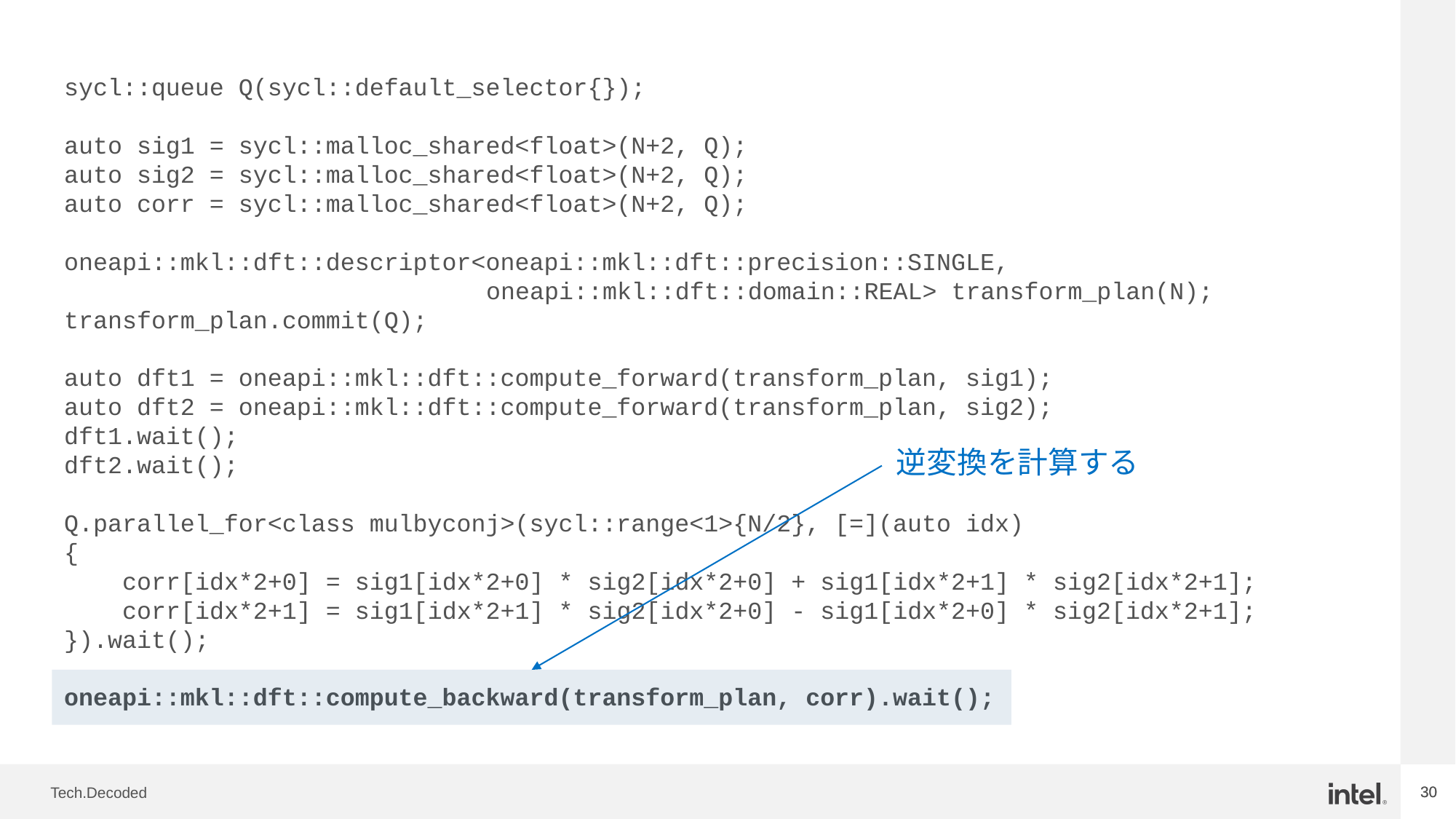

sycl::queue Q(sycl::default_selector{});

auto sig1 = sycl::malloc_shared<float>(N+2, Q);
auto sig2 = sycl::malloc_shared<float>(N+2, Q);
auto corr = sycl::malloc_shared<float>(N+2, Q);

oneapi::mkl::dft::descriptor<oneapi::mkl::dft::precision::SINGLE,
                             oneapi::mkl::dft::domain::REAL> transform_plan(N);
transform_plan.commit(Q);

auto dft1 = oneapi::mkl::dft::compute_forward(transform_plan, sig1);
auto dft2 = oneapi::mkl::dft::compute_forward(transform_plan, sig2);
dft1.wait();
dft2.wait();

Q.parallel_for<class mulbyconj>(sycl::range<1>{N/2}, [=](auto idx)
{
    corr[idx*2+0] = sig1[idx*2+0] * sig2[idx*2+0] + sig1[idx*2+1] * sig2[idx*2+1];
    corr[idx*2+1] = sig1[idx*2+1] * sig2[idx*2+0] - sig1[idx*2+0] * sig2[idx*2+1];
}).wait();

oneapi::mkl::dft::compute_backward(transform_plan, corr).wait();
逆変換を計算する